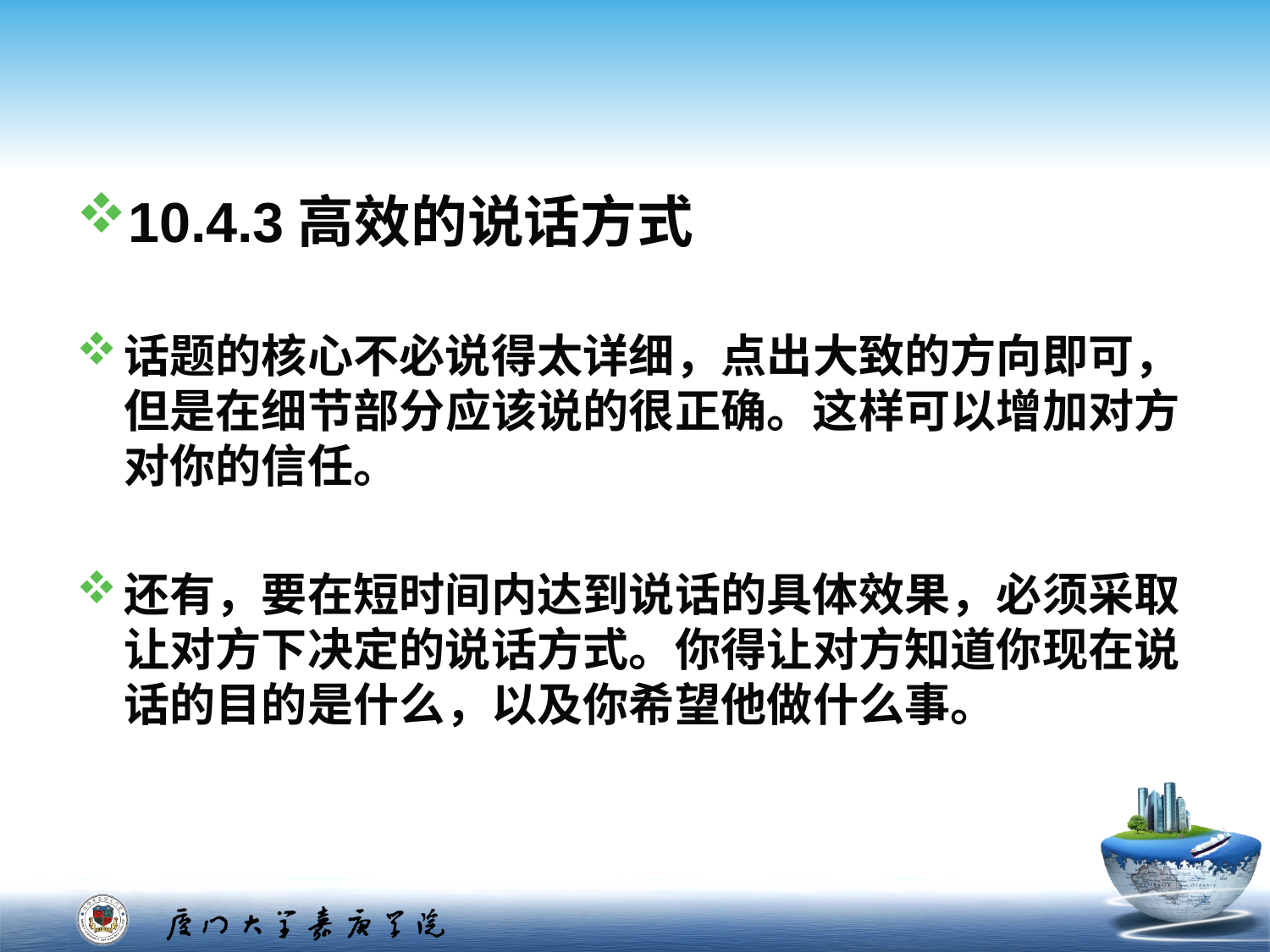

#
10.4.3高效的说话方式

话题的核心不必说得太详细，点出大致的方向即可，但是在细节部分应该说的很正确。这样可以增加对方对你的信任。

还有，要在短时间内达到说话的具体效果，必须采取让对方下决定的说话方式。你得让对方知道你现在说话的目的是什么，以及你希望他做什么事。